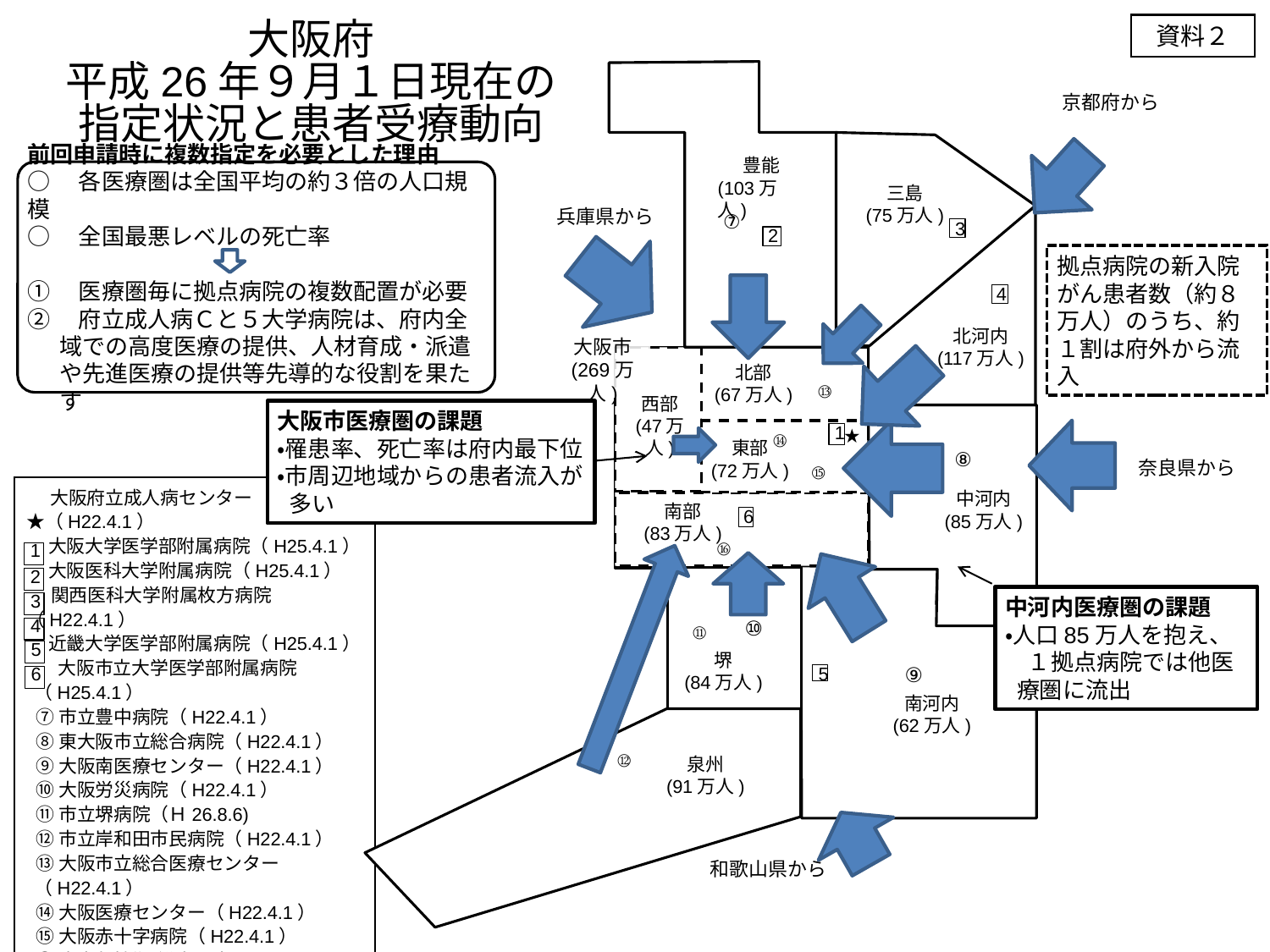

大阪府
平成26年９月１日現在の
指定状況と患者受療動向
資料２

京都府から

豊能
(103万人)
前回申請時に複数指定を必要とした理由
○　各医療圏は全国平均の約３倍の人口規模
○　全国最悪レベルの死亡率

①　医療圏毎に拠点病院の複数配置が必要
②　府立成人病Ｃと５大学病院は、府内全域での高度医療の提供、人材育成・派遣や先進医療の提供等先導的な役割を果たす
三島
(75万人)

兵庫県から
 ⑦
3

2

拠点病院の新入院がん患者数（約８万人）のうち、約１割は府外から流入

4

北河内
(117万人)
大阪市
(269万人)

北部
(67万人)
⑬
西部
(47万人)
大阪市医療圏の課題
・罹患率、死亡率は府内最下位
・市周辺地域からの患者流入が多い
1

★
⑭

東部
(72万人)
⑧
奈良県から
⑮
中河内
(85万人)
南部
(83万人)
6

⑯
1

2

4

5

6

3

　 大阪府立成人病センター★（H22.4.1）
    大阪大学医学部附属病院（H25.4.1）
    大阪医科大学附属病院（H25.4.1）
    関西医科大学附属枚方病院（H22.4.1）
   近畿大学医学部附属病院（H25.4.1）
　 大阪市立大学医学部附属病院（H25.4.1）
⑦市立豊中病院（H22.4.1）
⑧東大阪市立総合病院（H22.4.1）
⑨大阪南医療センター（H22.4.1）
⑩大阪労災病院（H22.4.1）
⑪市立堺病院（Ｈ26.8.6)
⑫市立岸和田市民病院（H22.4.1）
⑬大阪市立総合医療センター（H22.4.1）
⑭大阪医療センター（H22.4.1）
⑮大阪赤十字病院（H22.4.1）
⑯府立急性期・総合医療センター(H26.8.6)

中河内医療圏の課題
・人口85万人を抱え、
　１拠点病院では他医療圏に流出
 ⑩
 ⑪

堺
(84万人)
5

 ⑨
南河内
(62万人)
 ⑫
泉州
(91万人)

和歌山県から